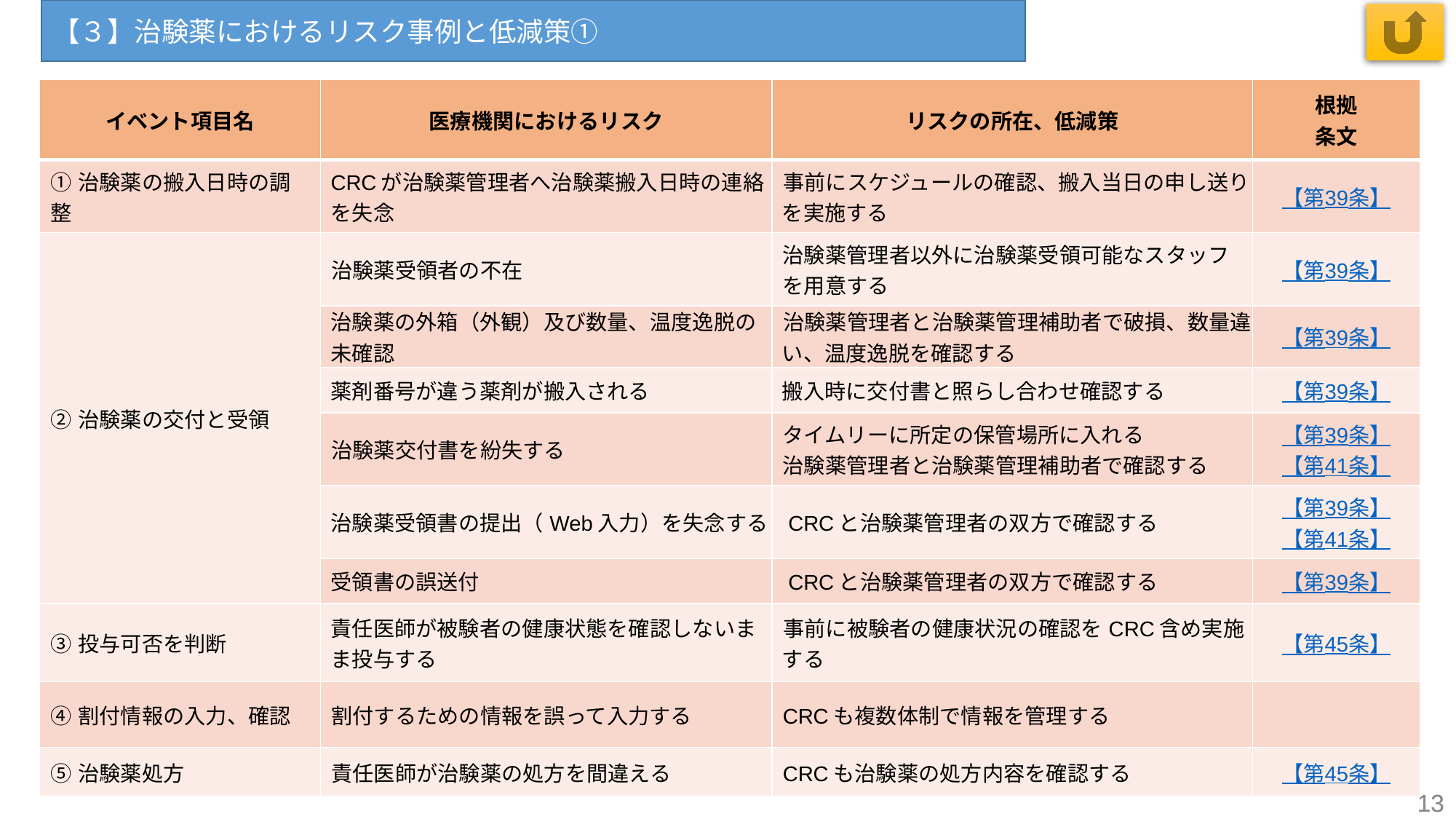

【３】治験薬におけるリスク事例と低減策①

| イベント項目名 | 医療機関におけるリスク | リスクの所在、低減策 | 根拠 条文 |
| --- | --- | --- | --- |
| ①治験薬の搬入日時の調整 | CRCが治験薬管理者へ治験薬搬入日時の連絡を失念 | 事前にスケジュールの確認、搬入当日の申し送りを実施する | 【第39条】 |
| ②治験薬の交付と受領 | 治験薬受領者の不在 | 治験薬管理者以外に治験薬受領可能なスタッフを用意する | 【第39条】 |
|  | 治験薬の外箱（外観）及び数量、温度逸脱の未確認 | 治験薬管理者と治験薬管理補助者で破損、数量違い、温度逸脱を確認する | 【第39条】 |
|  | 薬剤番号が違う薬剤が搬入される | 搬入時に交付書と照らし合わせ確認する | 【第39条】 |
|  | 治験薬交付書を紛失する | タイムリーに所定の保管場所に入れる 治験薬管理者と治験薬管理補助者で確認する | 【第39条】 【第41条】 |
|  | 治験薬受領書の提出（Web入力）を失念する | CRCと治験薬管理者の双方で確認する | 【第39条】 【第41条】 |
|  | 受領書の誤送付 | CRCと治験薬管理者の双方で確認する | 【第39条】 |
| ③投与可否を判断 | 責任医師が被験者の健康状態を確認しないまま投与する | 事前に被験者の健康状況の確認をCRC含め実施する | 【第45条】 |
| ④割付情報の入力、確認 | 割付するための情報を誤って入力する | CRCも複数体制で情報を管理する |  |
| ⑤治験薬処方 | 責任医師が治験薬の処方を間違える | CRCも治験薬の処方内容を確認する | 【第45条】 |